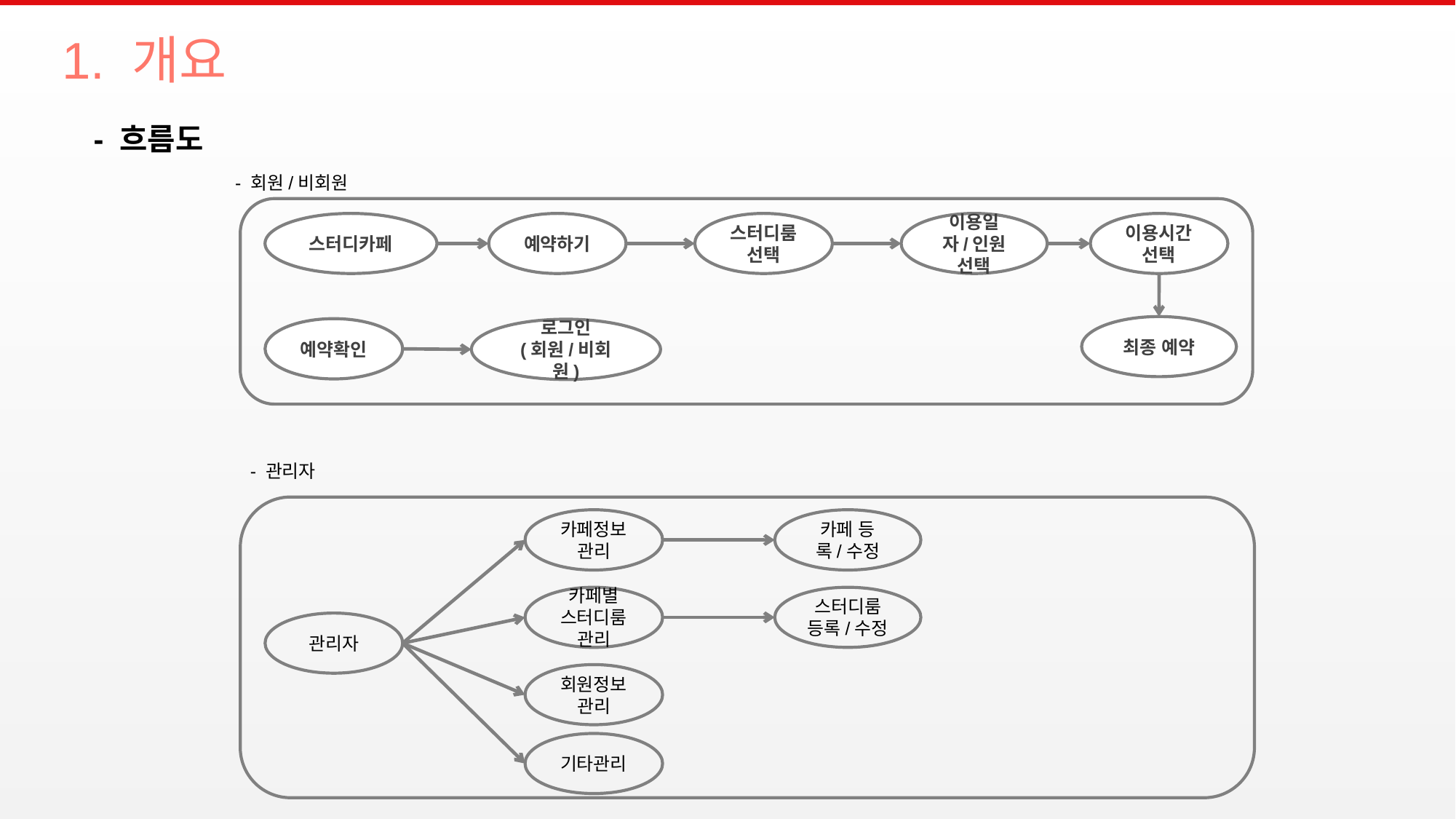

# 1. 개요
- 흐름도
- 회원/비회원

스터디카페
예약하기
스터디룸 선택
이용일자/인원 선택
이용시간 선택
최종 예약
예약확인
로그인
(회원/비회원)
- 관리자

카페정보관리
카페 등록/수정
카페별 스터디룸관리
스터디룸 등록/수정
관리자
회원정보관리
기타관리